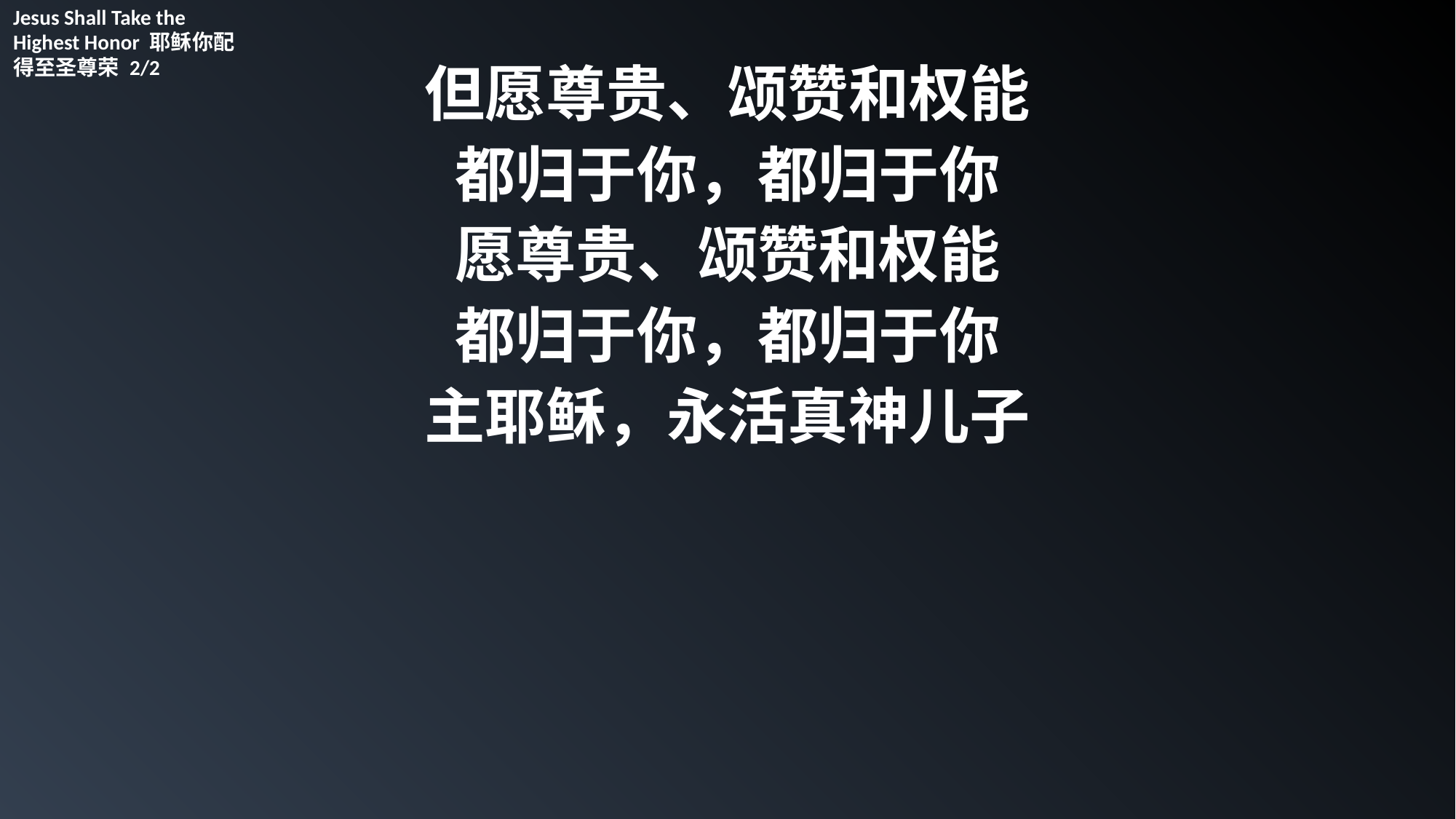

Jesus Shall Take the Highest Honor 耶稣你配得至圣尊荣 2/2
但愿尊贵、颂赞和权能
都归于你，都归于你
愿尊贵、颂赞和权能
都归于你，都归于你
主耶稣，永活真神儿子